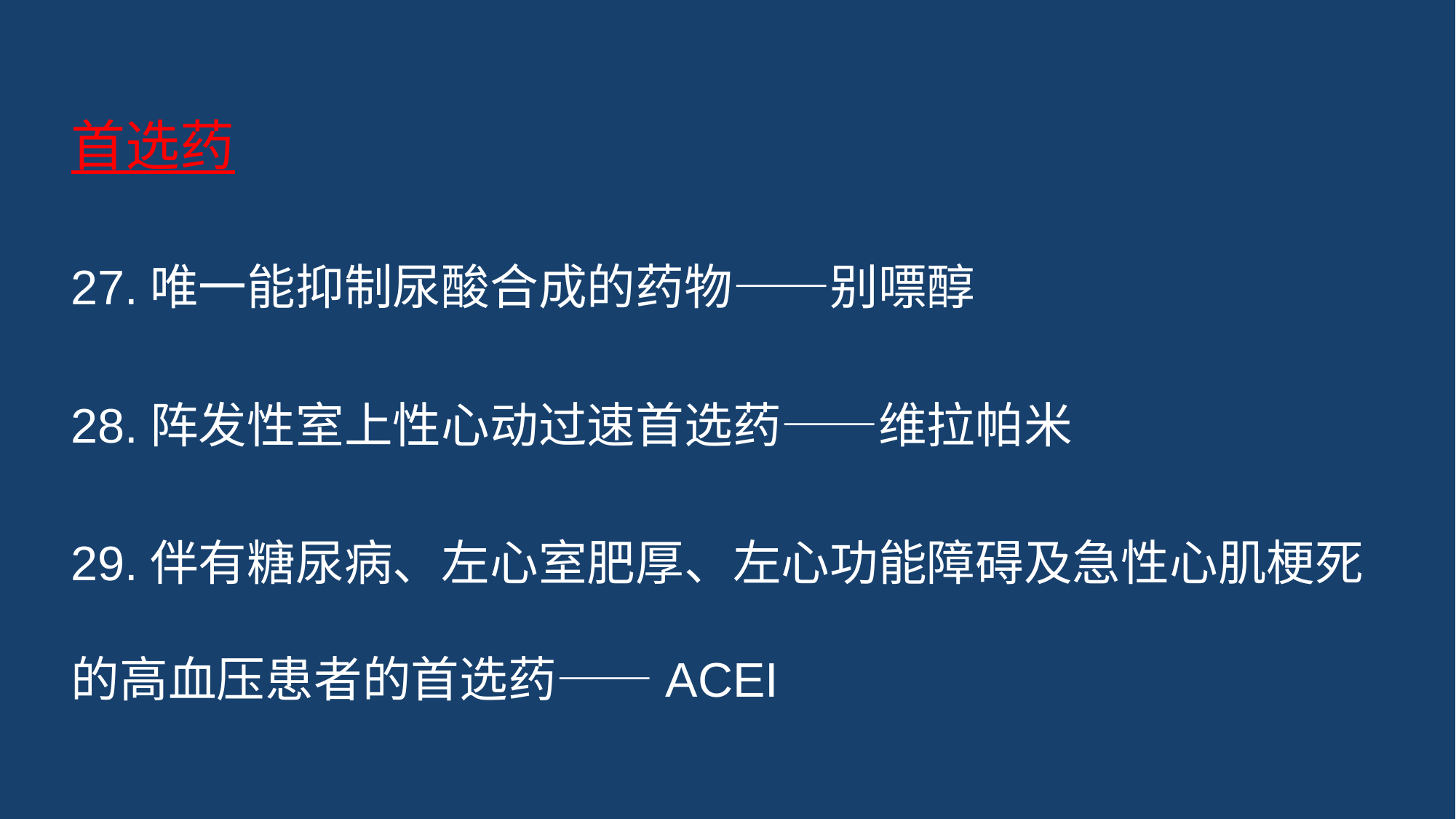

首选药
27.唯一能抑制尿酸合成的药物——别嘌醇
28.阵发性室上性心动过速首选药——维拉帕米
29.伴有糖尿病、左心室肥厚、左心功能障碍及急性心肌梗死的高血压患者的首选药——ACEI